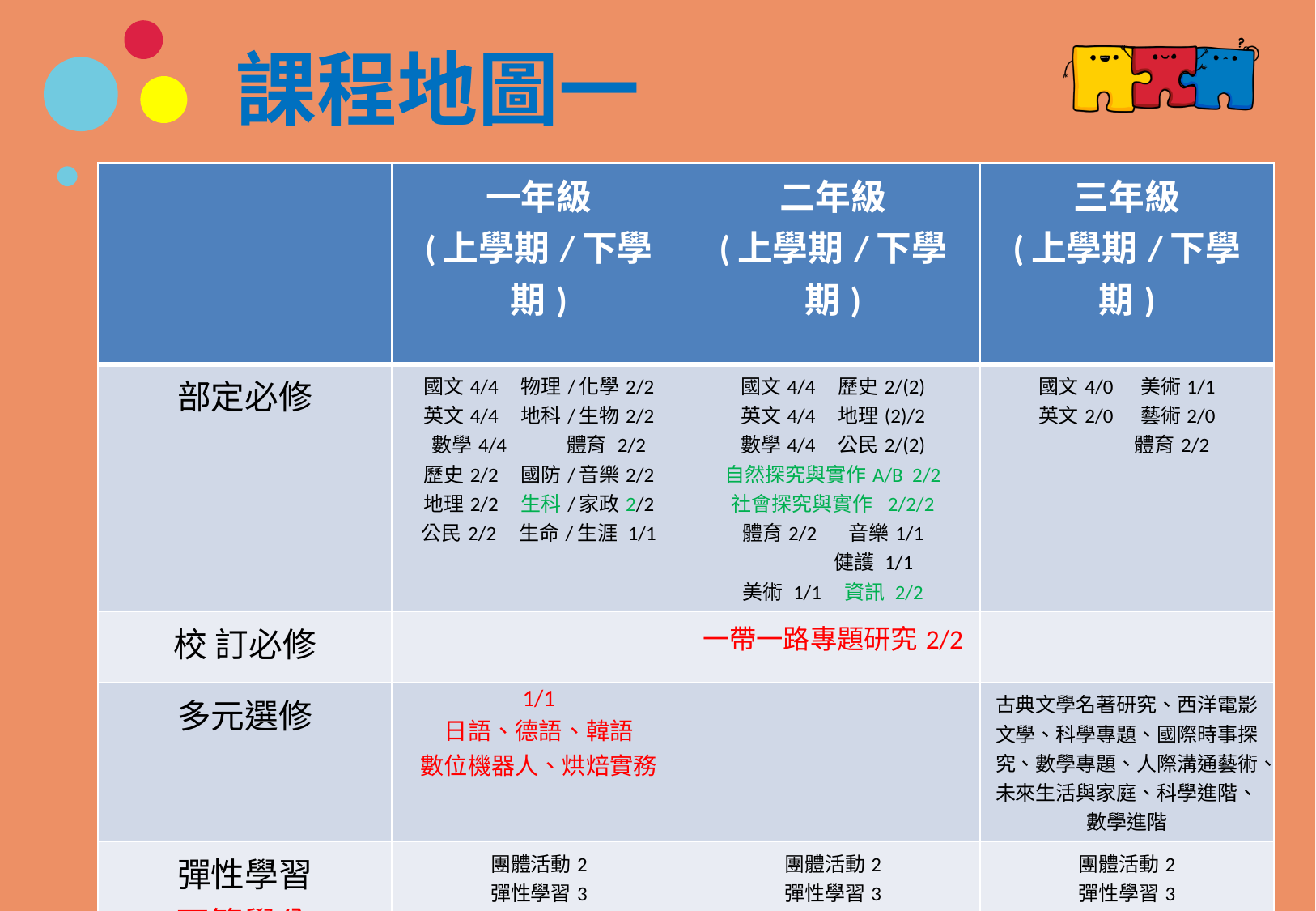

# 課程地圖一
|  | 一年級 (上學期/下學期) | 二年級 (上學期/下學期) | 三年級 (上學期/下學期) |
| --- | --- | --- | --- |
| 部定必修 | 國文4/4 物理/化學2/2 英文4/4 地科/生物2/2 數學4/4 體育 2/2 歷史2/2 國防/音樂2/2 地理2/2 生科/家政2/2 公民2/2 生命/生涯 1/1 | 國文4/4 歷史2/(2) 英文4/4 地理(2)/2 數學4/4 公民2/(2) 自然探究與實作A/B 2/2 社會探究與實作 2/2/2 體育2/2 音樂1/1 健護 1/1 美術 1/1 資訊 2/2 | 國文4/0 美術1/1 英文2/0 藝術2/0 體育2/2 |
| 校 訂必修 |  | 一帶一路專題研究2/2 |  |
| 多元選修 | 1/1 日語、德語、韓語 數位機器人、烘焙實務 |  | 古典文學名著研究、西洋電影文學、科學專題、國際時事探究、數學專題、人際溝通藝術、未來生活與家庭、科學進階、數學進階 |
| 彈性學習 (不算學分) | 團體活動2 彈性學習3 (多元選修1, 補強選修1，自主學習1) | 團體活動2 彈性學習3 (多元選修1, 補強選修1，自主學習1) | 團體活動2 彈性學習3 ( 補強選修2，自主學習1) |